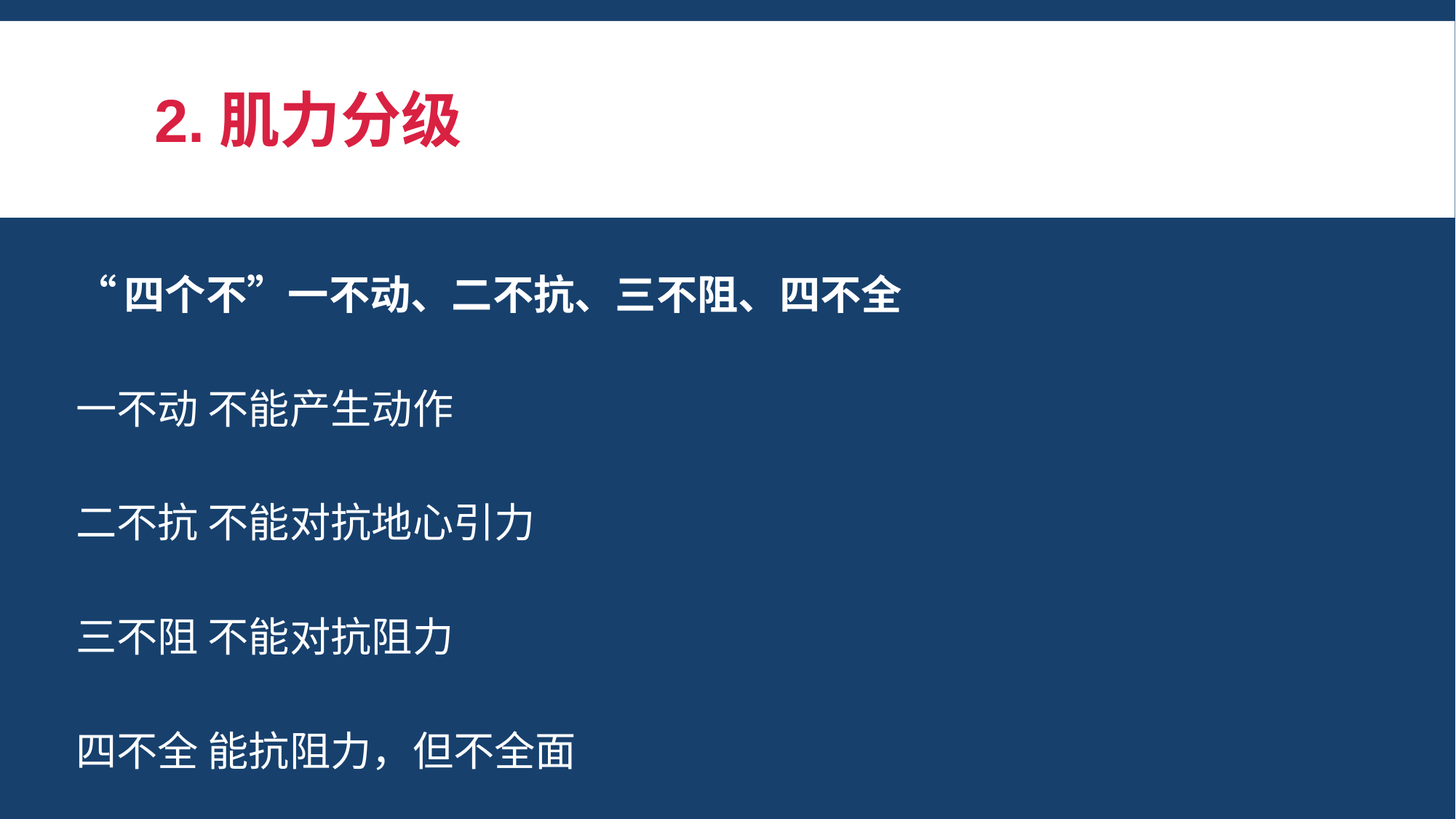

# 2.肌力分级
“四个不”一不动、二不抗、三不阻、四不全
一不动 不能产生动作
二不抗 不能对抗地心引力
三不阻 不能对抗阻力
四不全 能抗阻力，但不全面